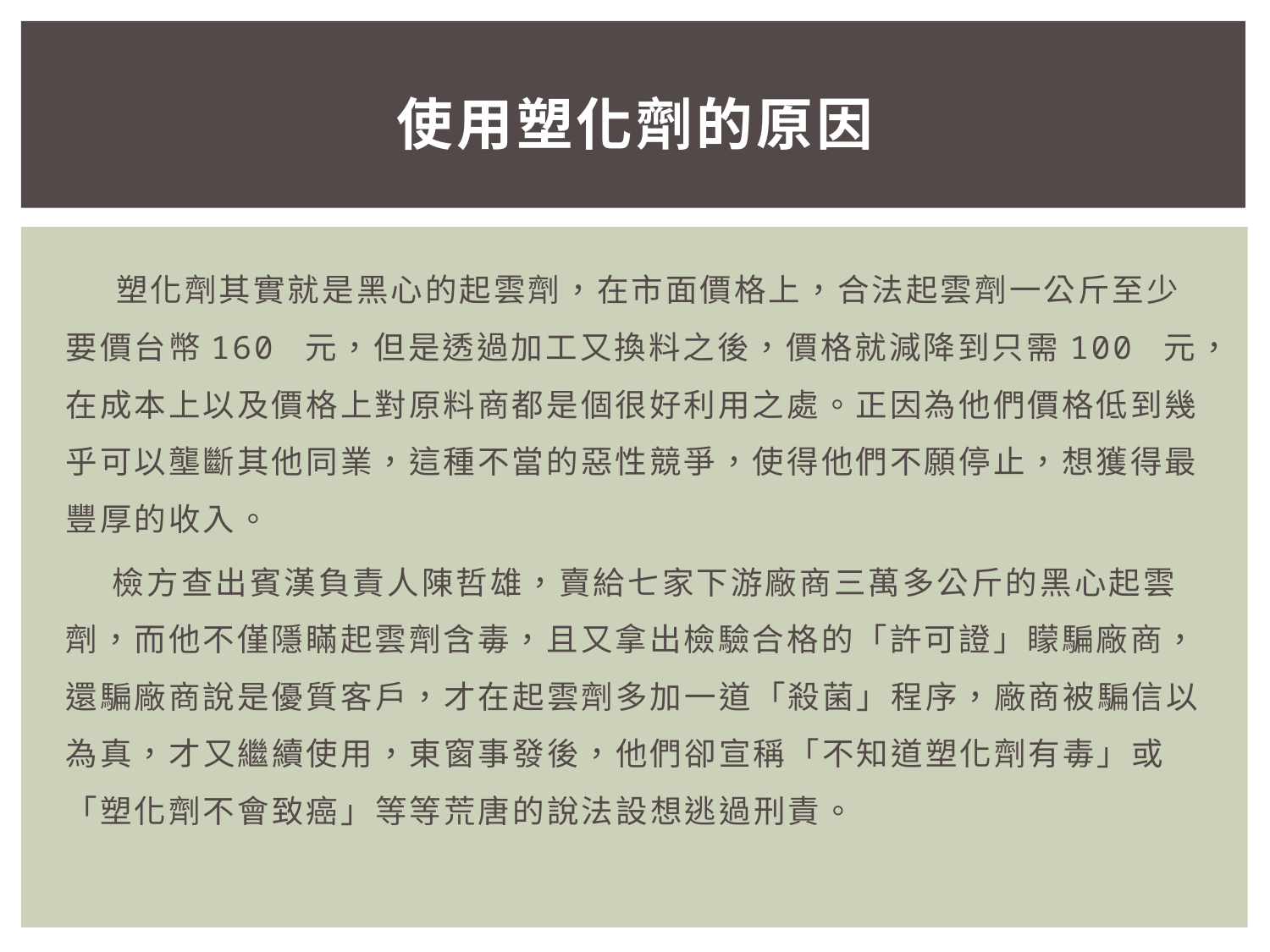

# 使用塑化劑的原因
    塑化劑其實就是黑心的起雲劑，在市面價格上，合法起雲劑一公斤至少要價台幣160 元，但是透過加工又換料之後，價格就減降到只需100 元，在成本上以及價格上對原料商都是個很好利用之處。正因為他們價格低到幾乎可以壟斷其他同業，這種不當的惡性競爭，使得他們不願停止，想獲得最豐厚的收入。
    檢方查出賓漢負責人陳哲雄，賣給七家下游廠商三萬多公斤的黑心起雲劑，而他不僅隱瞞起雲劑含毒，且又拿出檢驗合格的「許可證」矇騙廠商，還騙廠商說是優質客戶，才在起雲劑多加一道「殺菌」程序，廠商被騙信以為真，才又繼續使用，東窗事發後，他們卻宣稱「不知道塑化劑有毒」或「塑化劑不會致癌」等等荒唐的說法設想逃過刑責。